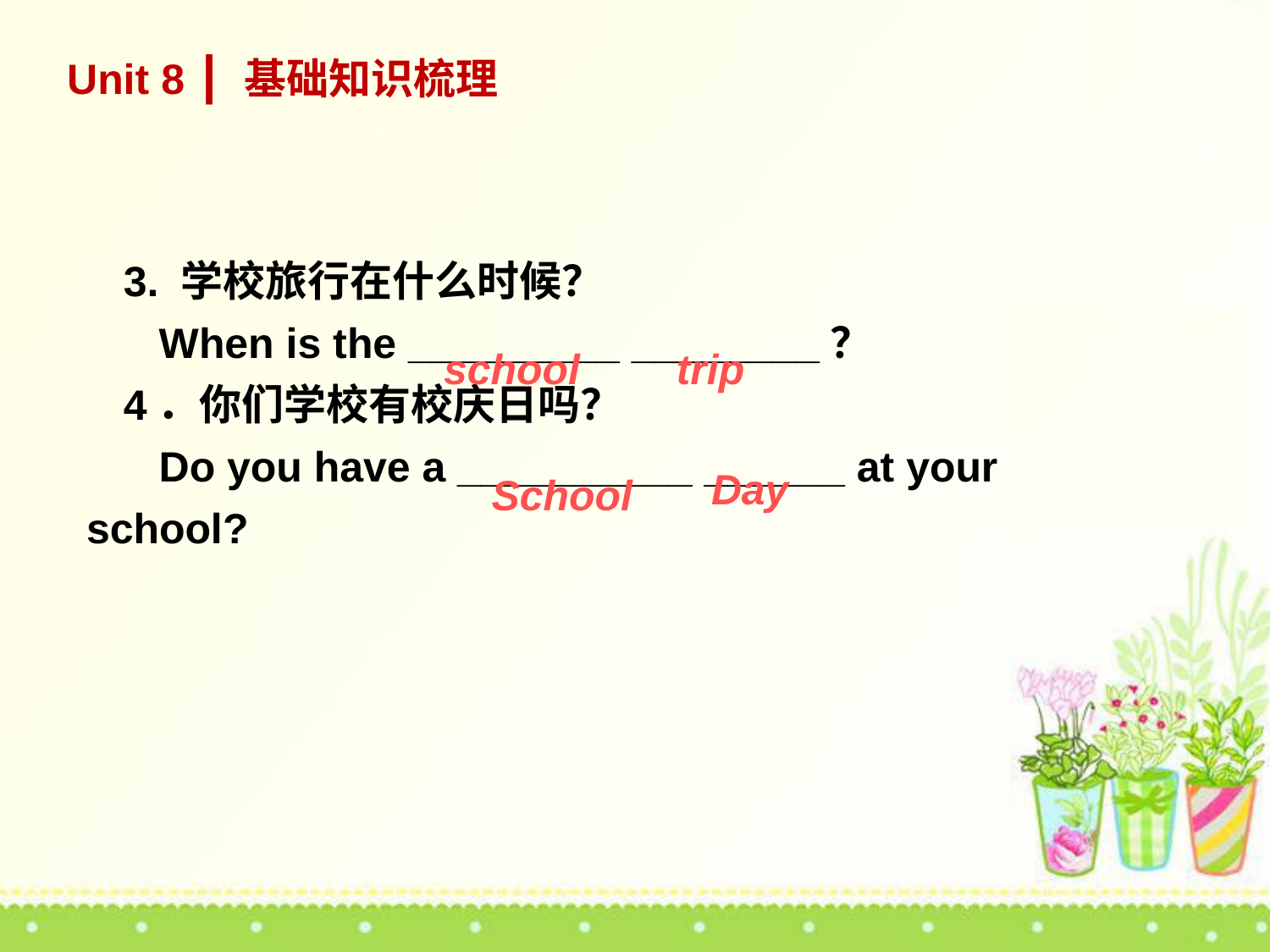

Unit 8 ┃ 基础知识梳理

3. 学校旅行在什么时候？
   When is the _________ ________？
4．你们学校有校庆日吗？
   Do you have a __________ ______ at your school?
school
trip
Day
School